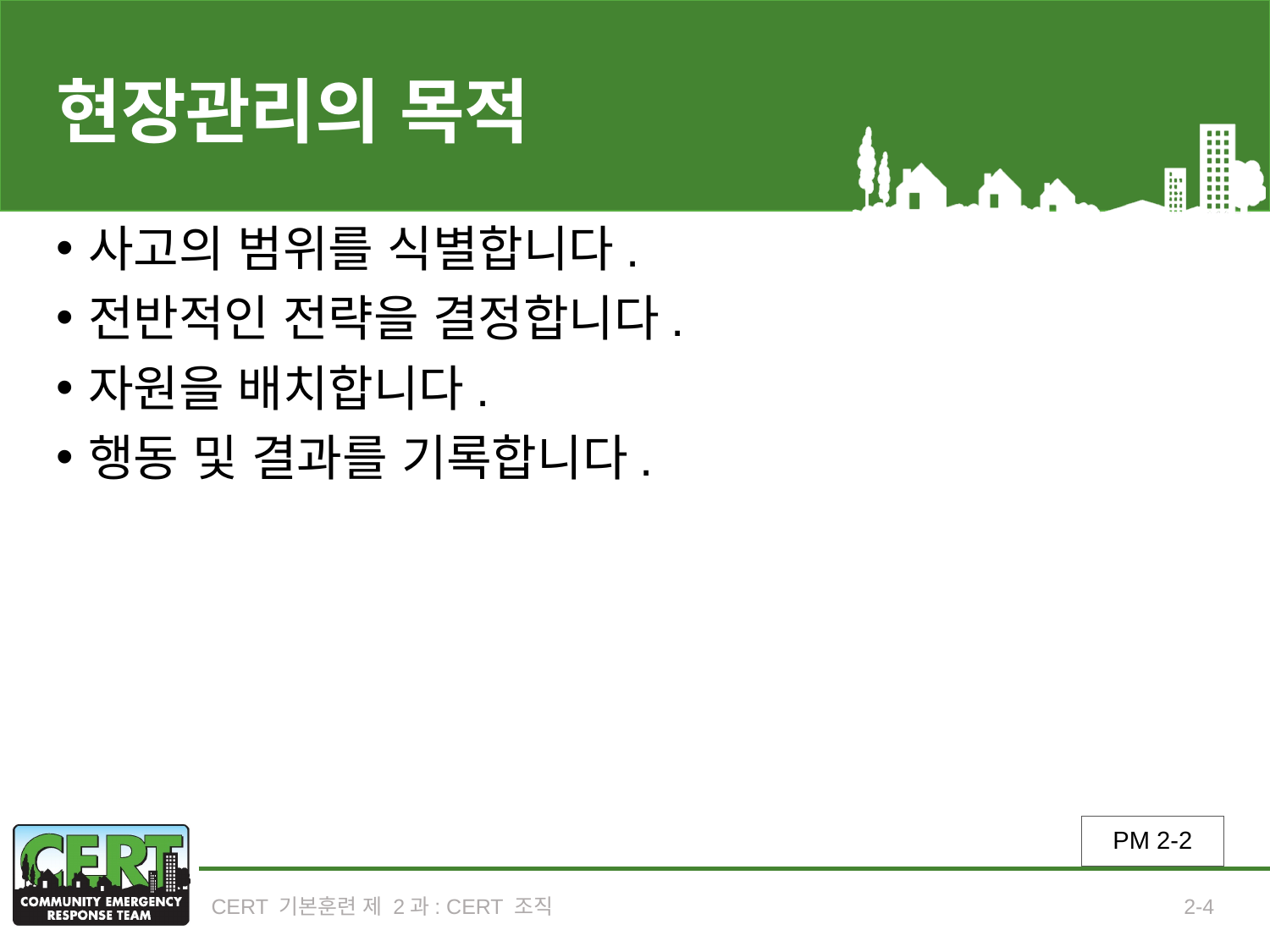

# 현장관리의 목적
사고의 범위를 식별합니다.
전반적인 전략을 결정합니다.
자원을 배치합니다.
행동 및 결과를 기록합니다.
PM 2-2
CERT 기본훈련 제 2과: CERT 조직
2-4